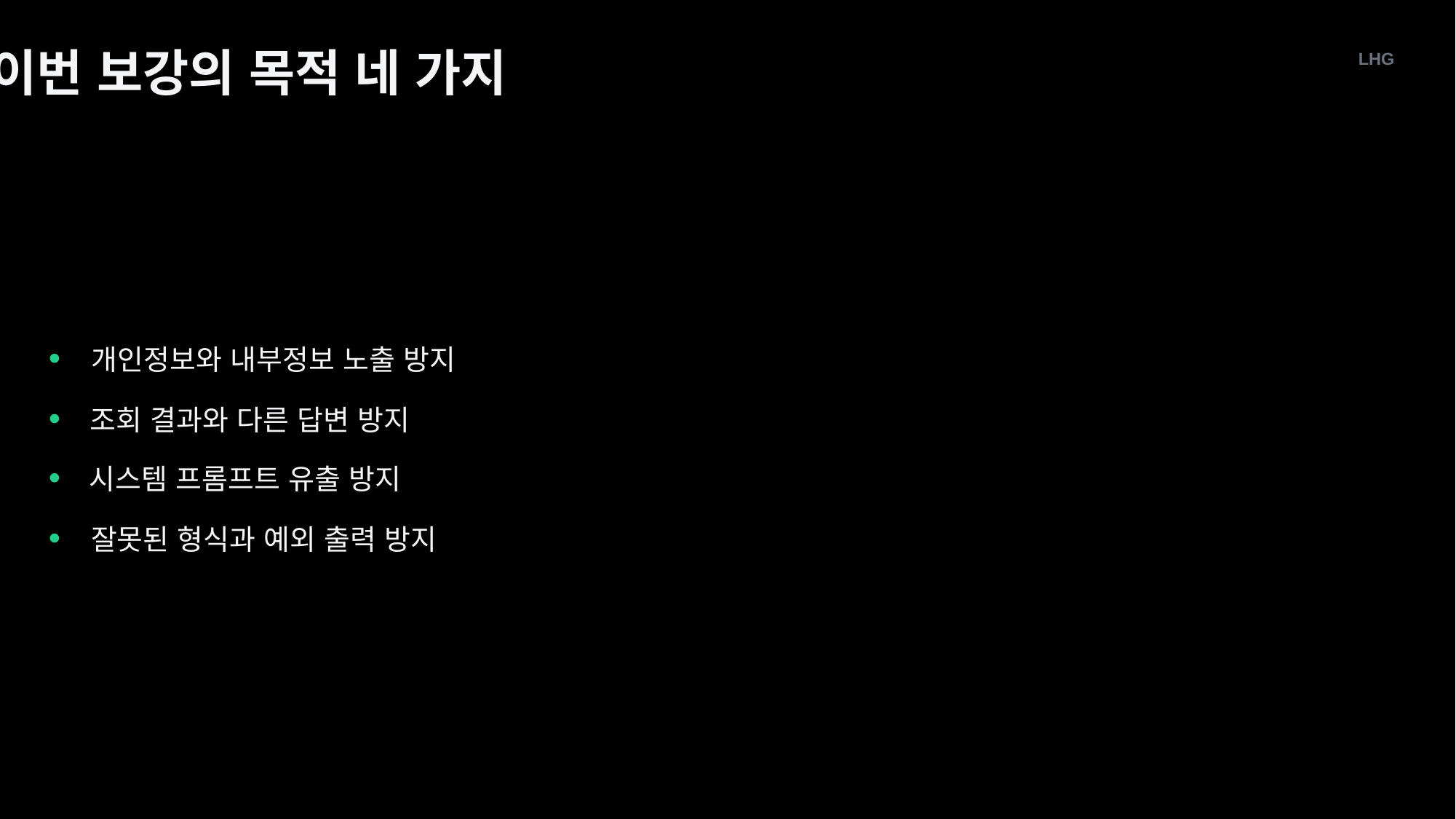

이번 보강의 목적 네 가지
LHG
개인정보와 내부정보 노출 방지

조회 결과와 다른 답변 방지

시스템 프롬프트 유출 방지

잘못된 형식과 예외 출력 방지